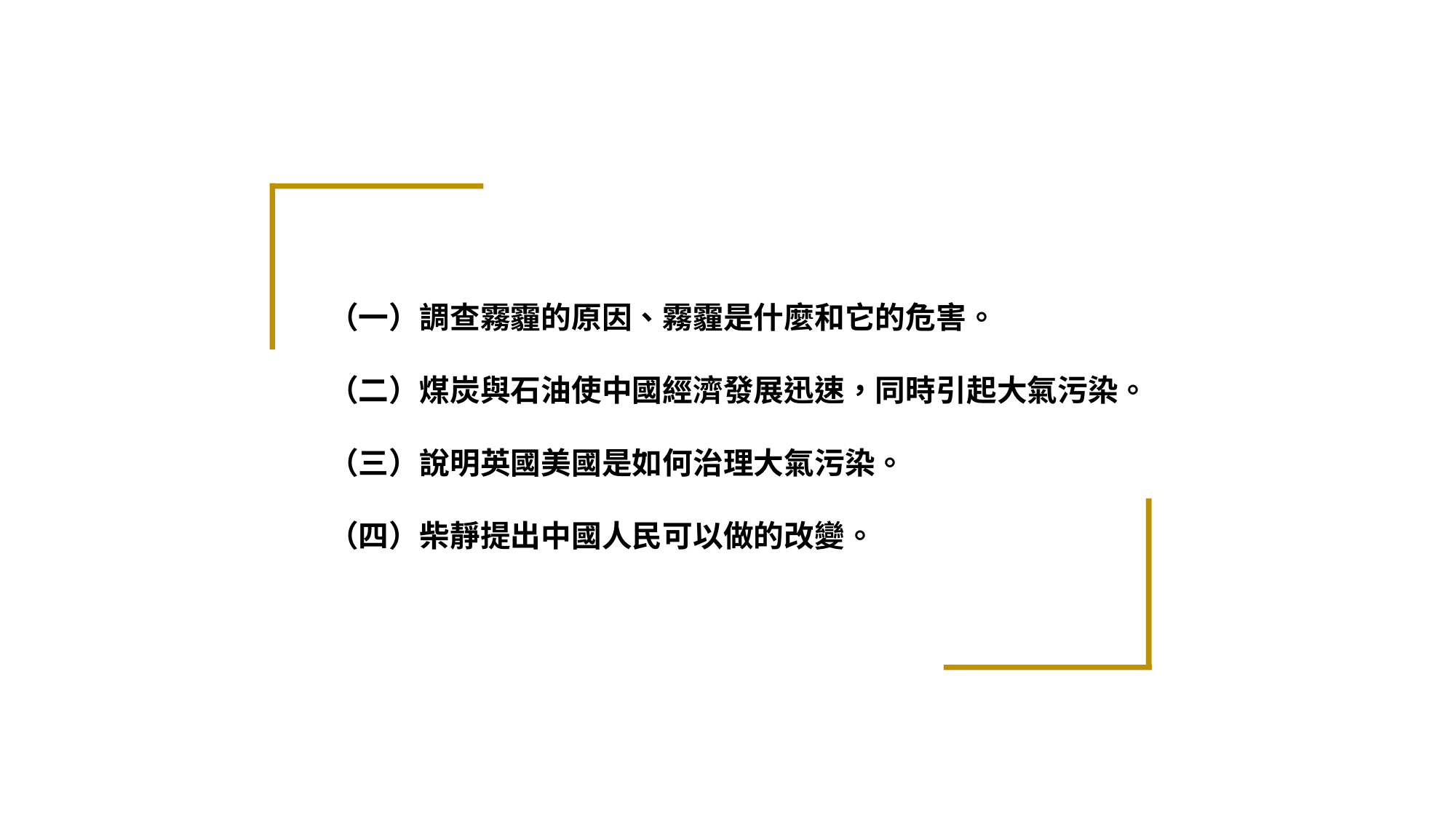

（一）調查霧霾的原因、霧霾是什麼和它的危害。

（二）煤炭與石油使中國經濟發展迅速，同時引起大氣污染。

（三）說明英國美國是如何治理大氣污染。

（四）柴靜提出中國人民可以做的改變。